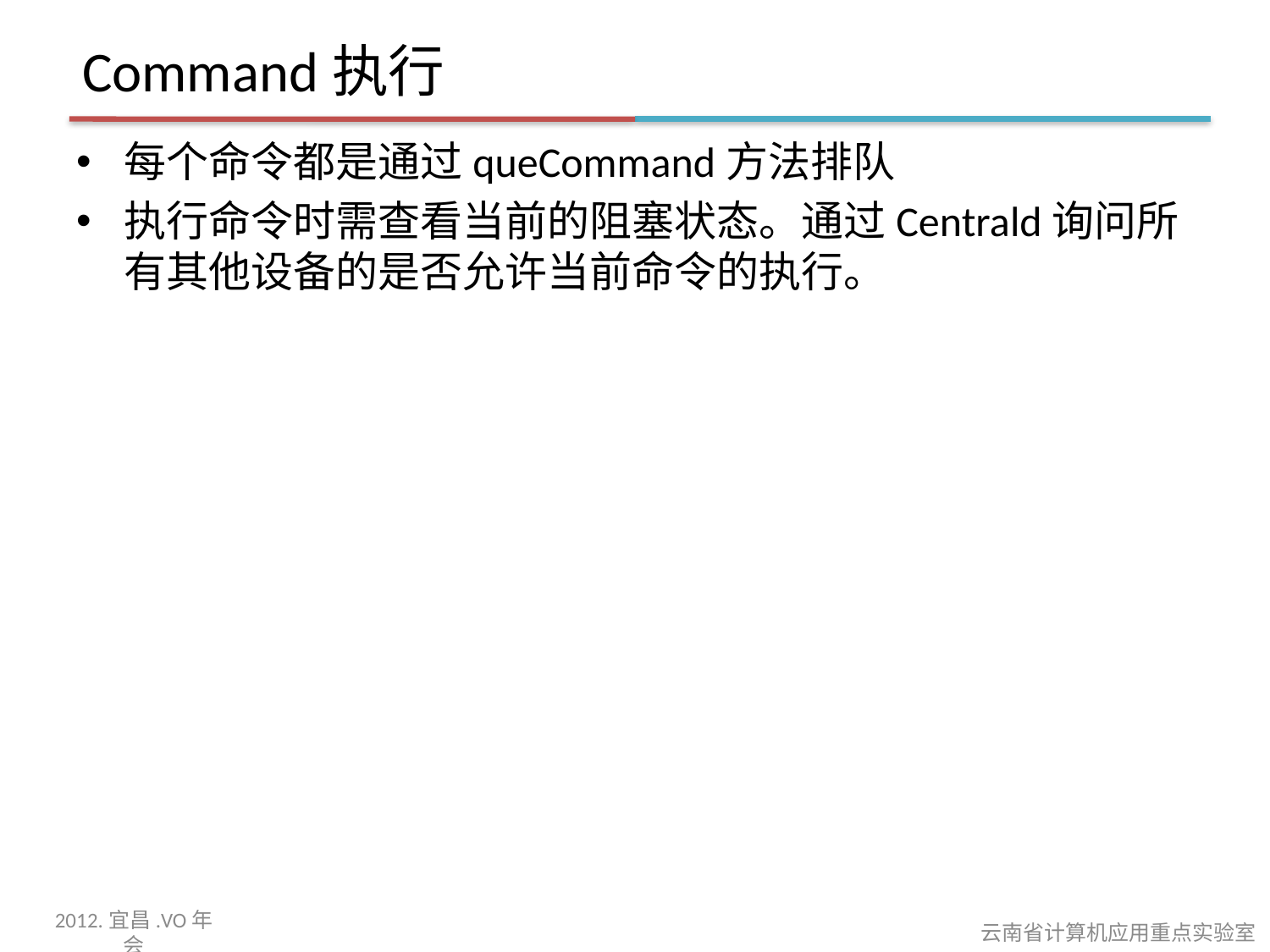

# Command执行
每个命令都是通过queCommand方法排队
执行命令时需查看当前的阻塞状态。通过Centrald询问所有其他设备的是否允许当前命令的执行。